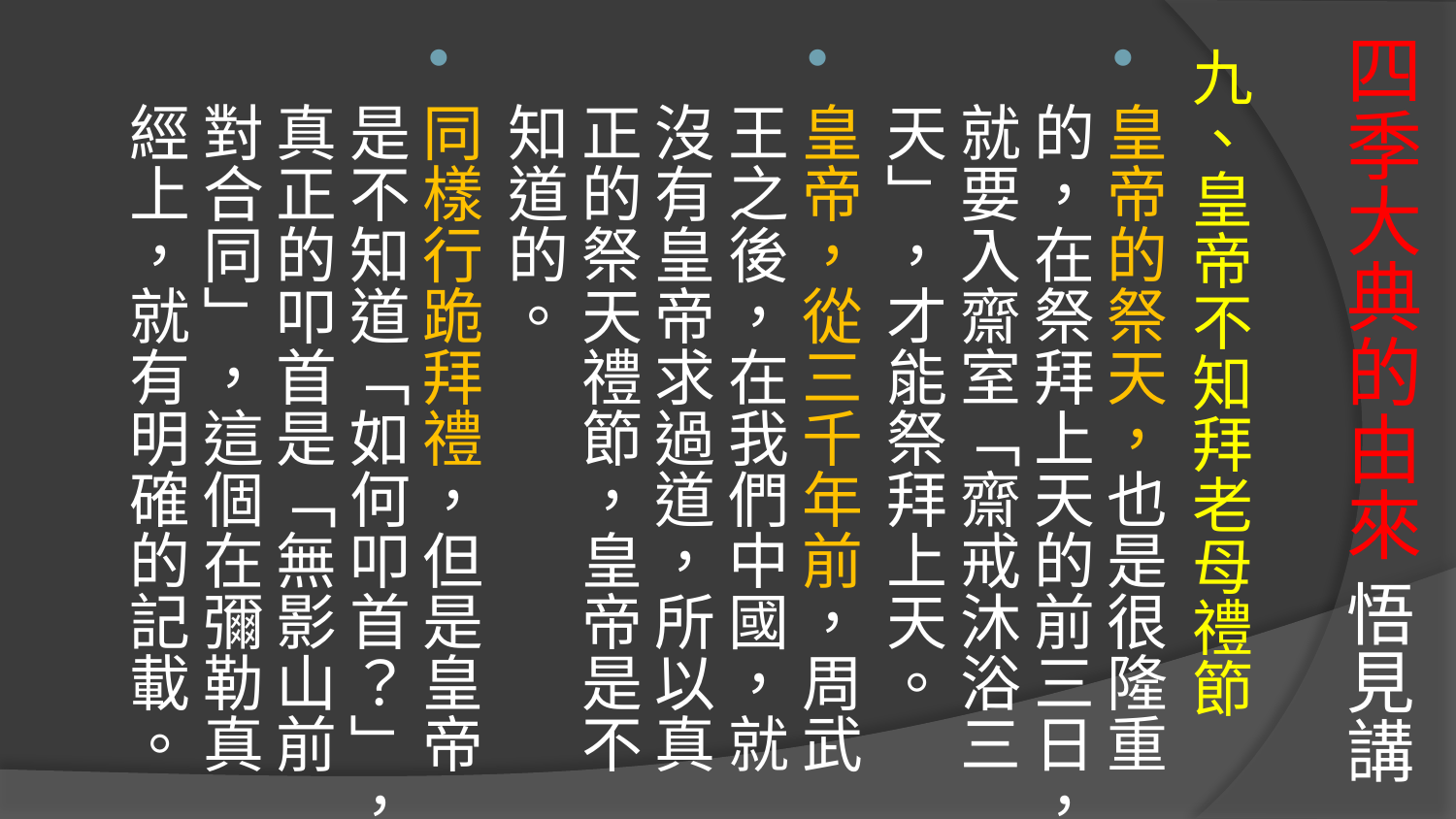

# 四季大典的由來 悟見講
九、皇帝不知拜老母禮節
皇帝的祭天，也是很隆重的，在祭拜上天的前三日，就要入齋室「齋戒沐浴三天」，才能祭拜上天。
皇帝，從三千年前，周武王之後，在我們中國，就沒有皇帝求過道，所以真正的祭天禮節，皇帝是不知道的。
同樣行跪拜禮，但是皇帝是不知道「如何叩首？」，真正的叩首是「無影山前對合同」，這個在彌勒真經上，就有明確的記載。